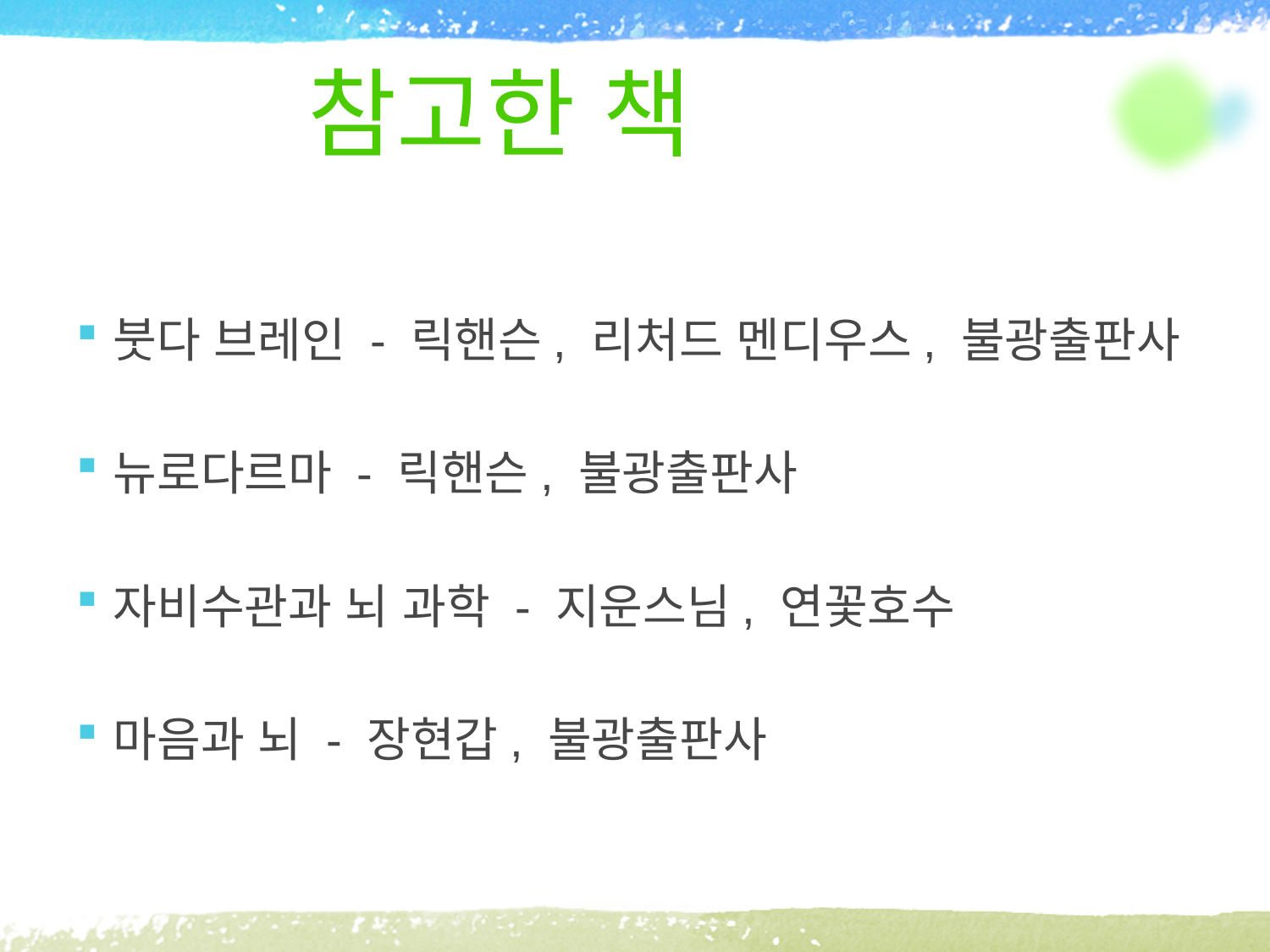

# 참고한 책

붓다 브레인 - 릭핸슨, 리처드 멘디우스, 불광출판사

뉴로다르마 - 릭핸슨, 불광출판사

자비수관과 뇌 과학 - 지운스님, 연꽃호수

마음과 뇌 - 장현갑, 불광출판사